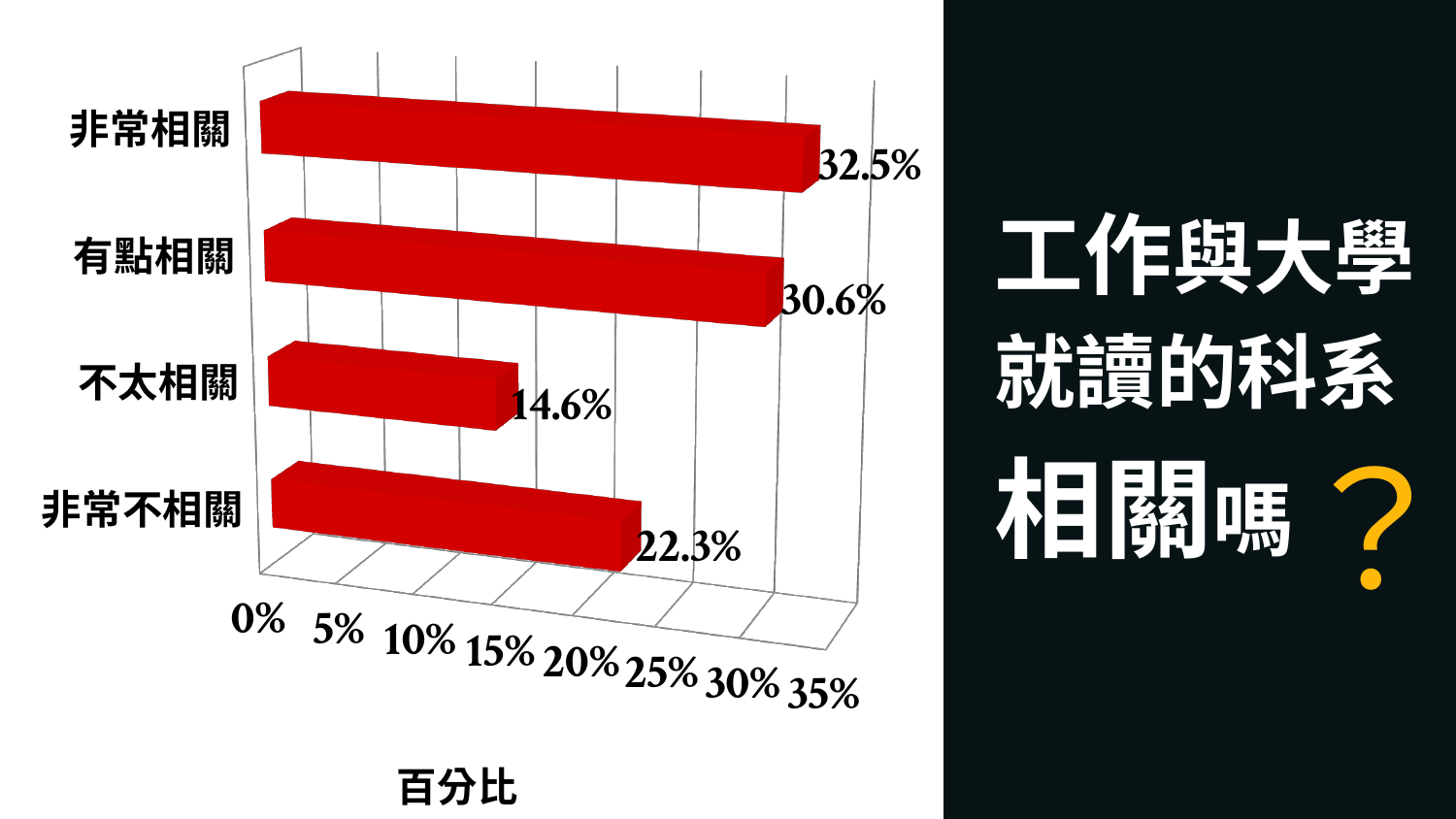

[unsupported chart]

工作與大學
就讀的科系
相關嗎
？
22